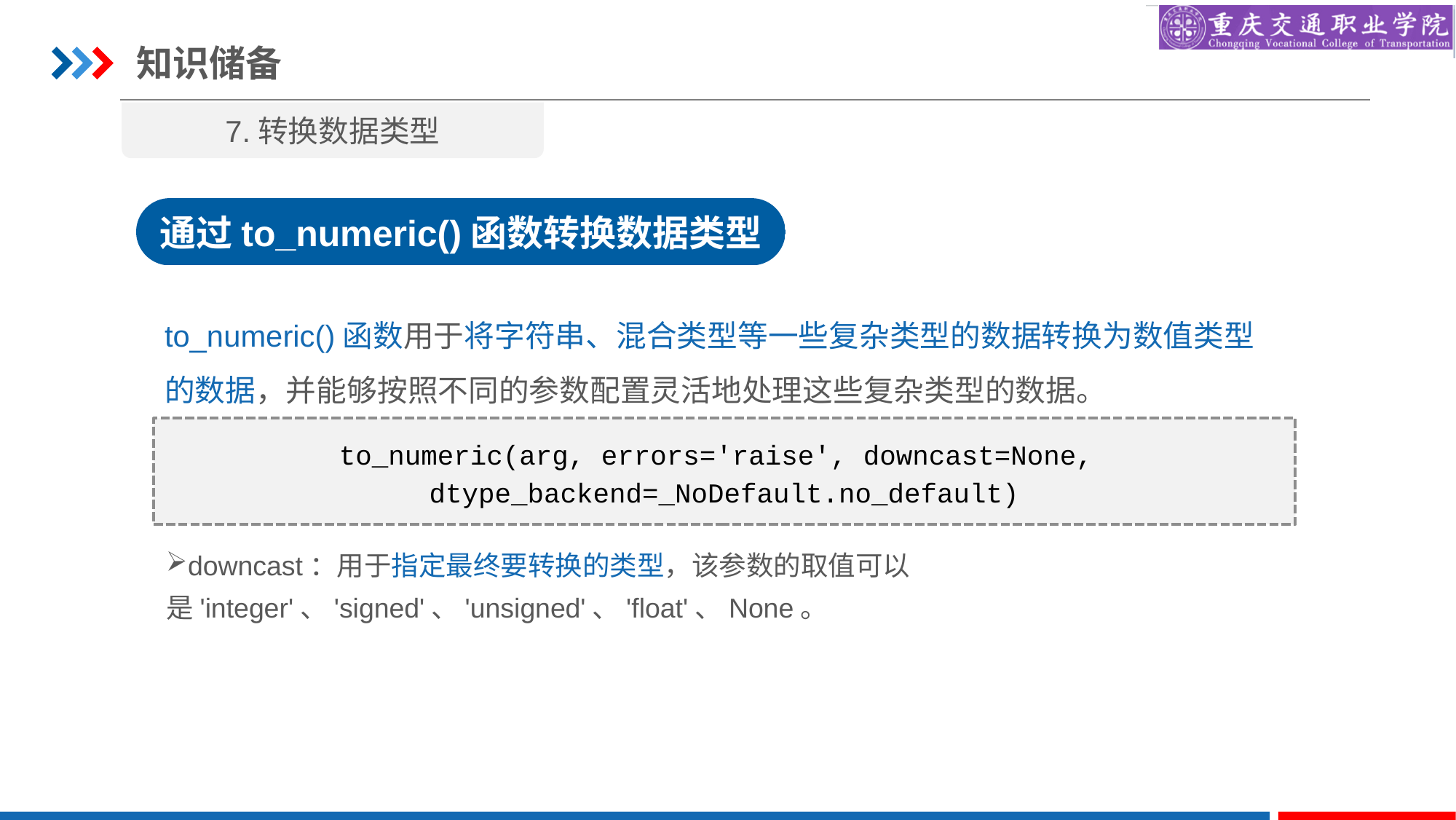

知识储备

7.转换数据类型
通过to_numeric()函数转换数据类型
to_numeric()函数用于将字符串、混合类型等一些复杂类型的数据转换为数值类型的数据，并能够按照不同的参数配置灵活地处理这些复杂类型的数据。

to_numeric(arg, errors='raise', downcast=None,
dtype_backend=_NoDefault.no_default)
downcast：用于指定最终要转换的类型，该参数的取值可以是'integer'、'signed'、'unsigned'、'float'、None。